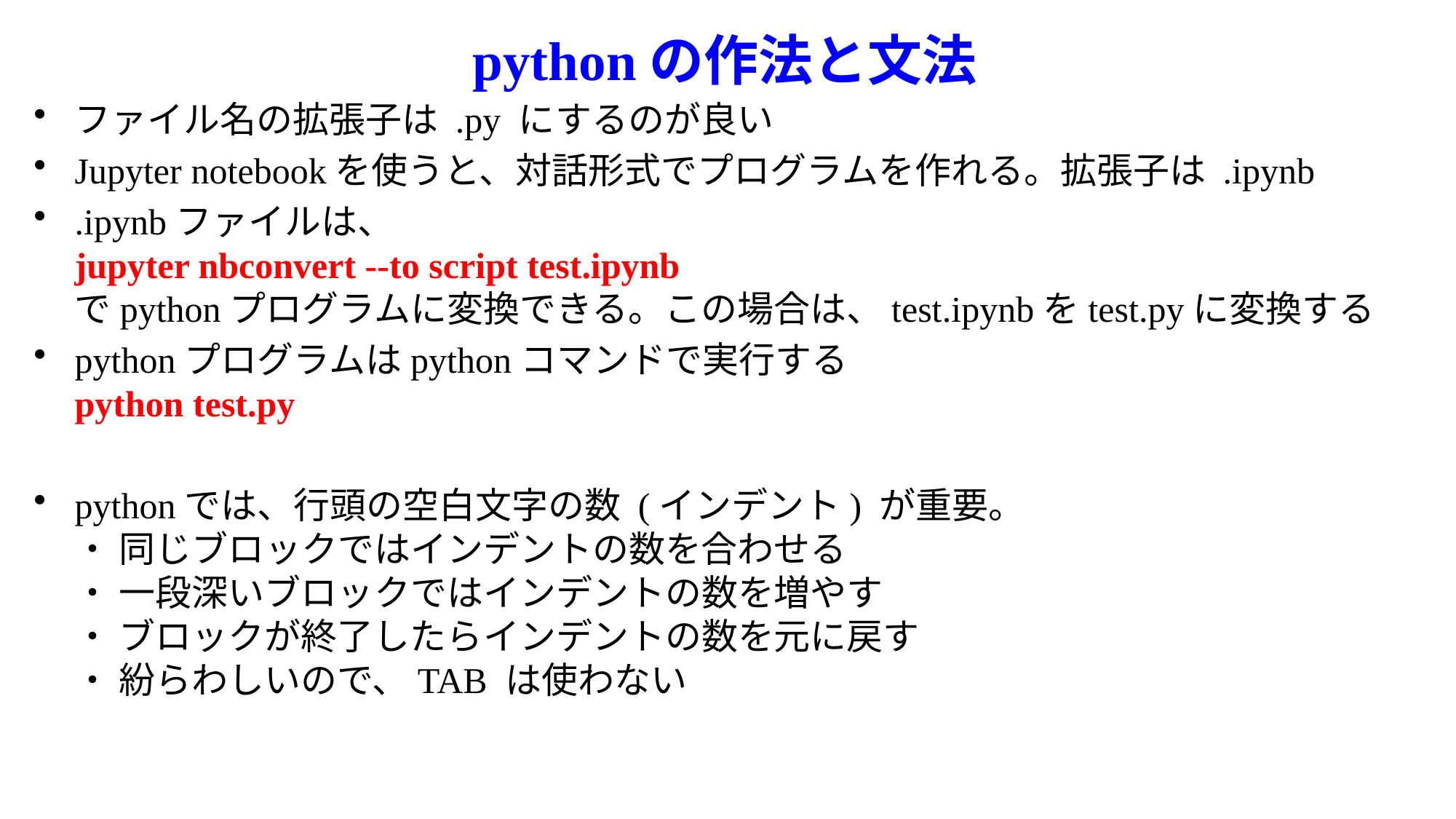

# pythonの作法と文法
ファイル名の拡張子は .py にするのが良い
Jupyter notebookを使うと、対話形式でプログラムを作れる。拡張子は .ipynb
.ipynbファイルは、
jupyter nbconvert --to script test.ipynb
でpythonプログラムに変換できる。この場合は、test.ipynbをtest.pyに変換する
pythonプログラムはpythonコマンドで実行する
python test.py

pythonでは、行頭の空白文字の数 (インデント) が重要。
・ 同じブロックではインデントの数を合わせる
・ 一段深いブロックではインデントの数を増やす
・ ブロックが終了したらインデントの数を元に戻す
・ 紛らわしいので、TAB は使わない